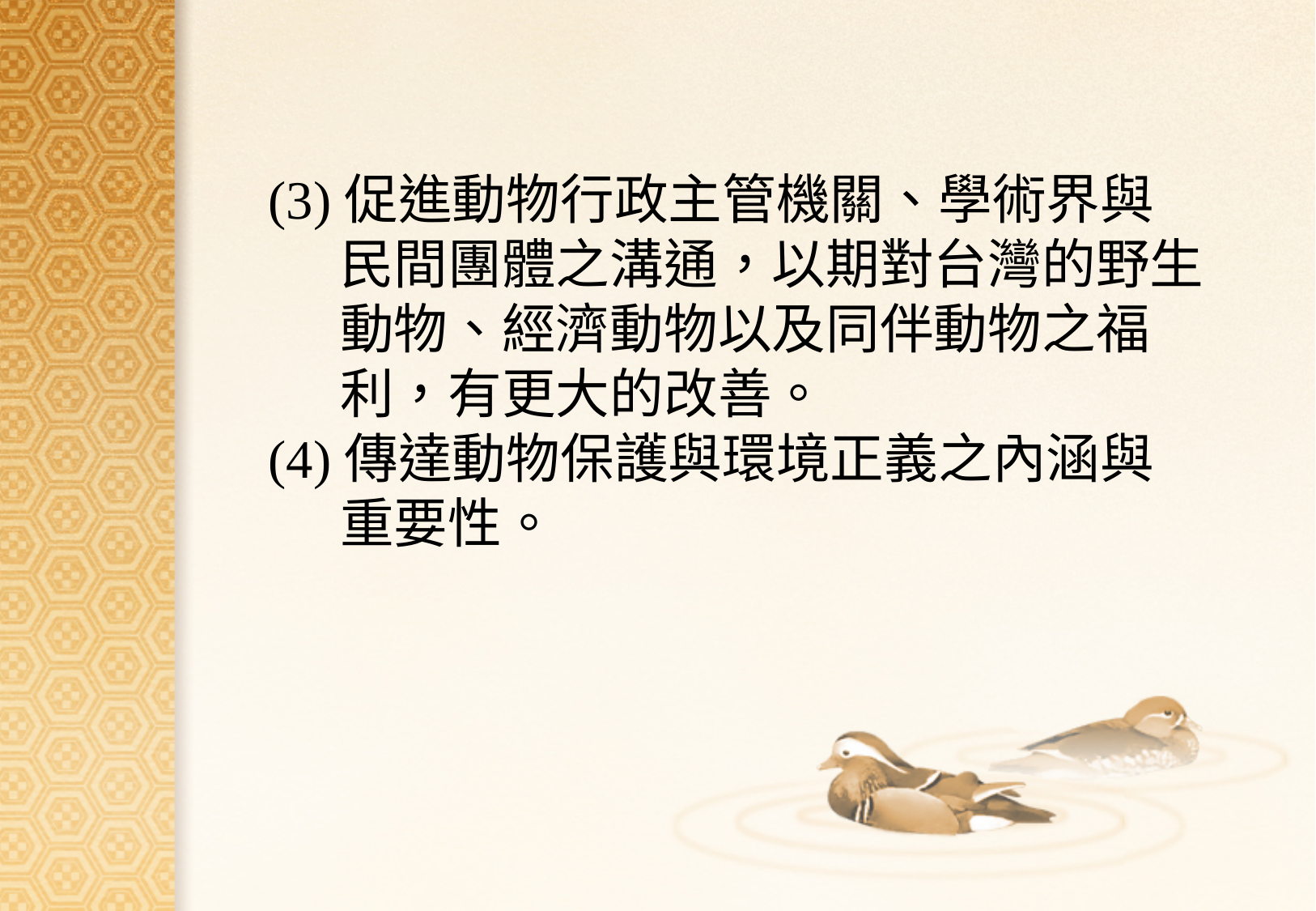

#
(3)促進動物行政主管機關、學術界與民間團體之溝通，以期對台灣的野生動物、經濟動物以及同伴動物之福利，有更大的改善。
(4)傳達動物保護與環境正義之內涵與重要性。